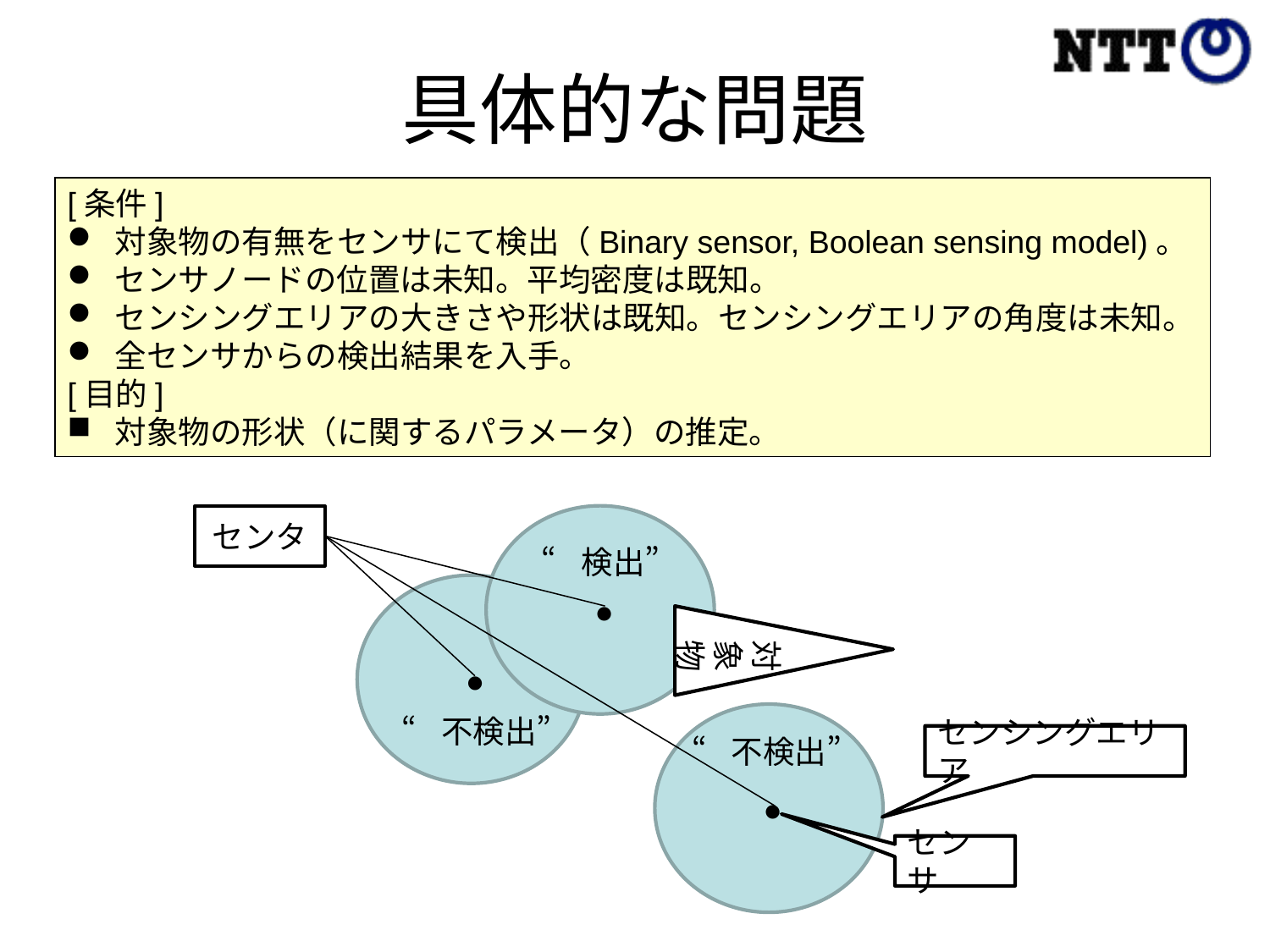

# 具体的な問題
[条件]
対象物の有無をセンサにて検出（Binary sensor, Boolean sensing model)。
センサノードの位置は未知。平均密度は既知。
センシングエリアの大きさや形状は既知。センシングエリアの角度は未知。
全センサからの検出結果を入手。
[目的]
対象物の形状（に関するパラメータ）の推定。

●
センタ
“検出”
対象物

●

●
“不検出”
“不検出”
センシングエリア
センサ